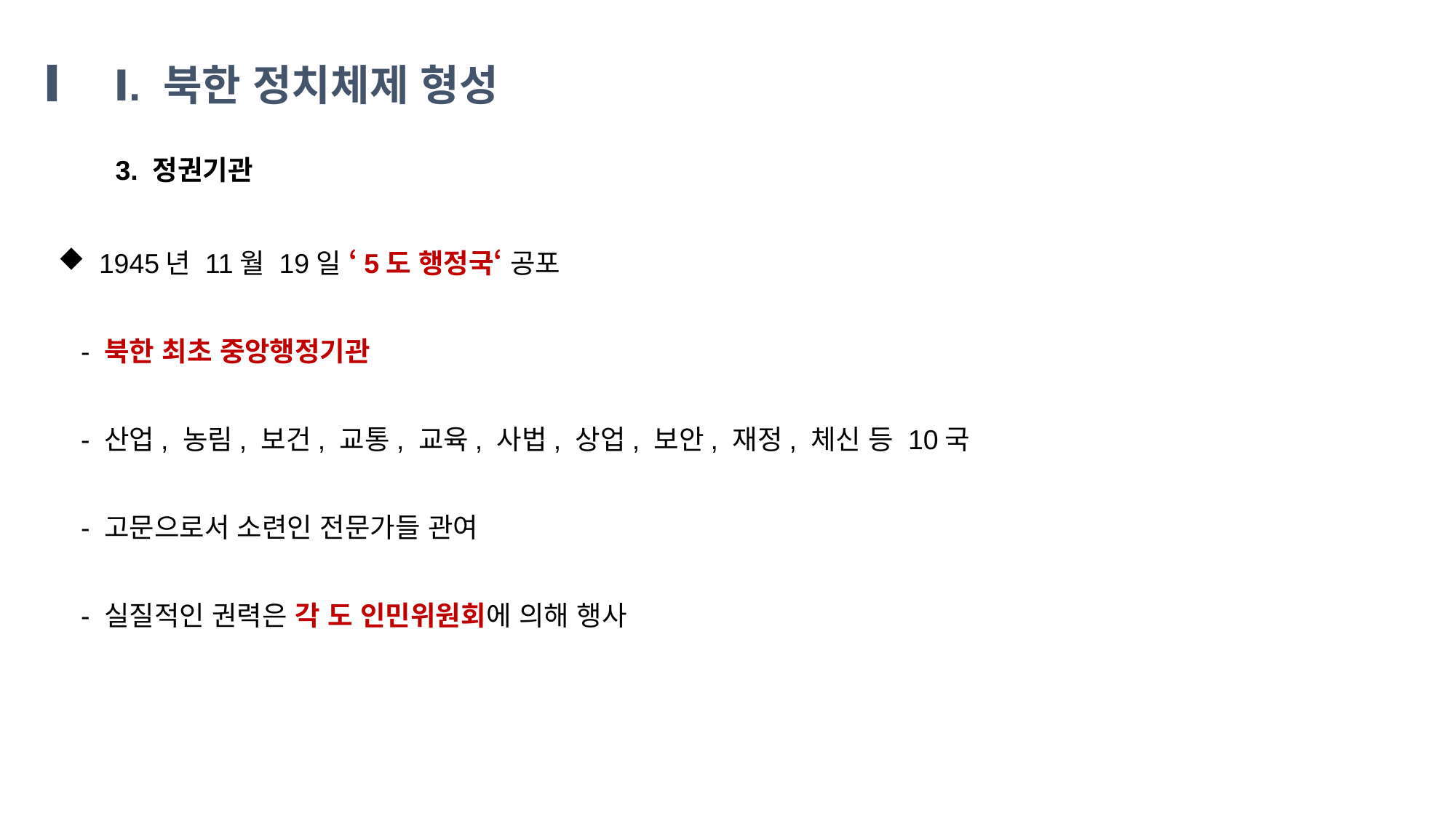

Ⅰ. 북한 정치체제 형성

3. 정권기관
1945년 11월 19일 ‘5도 행정국‘ 공포
   - 북한 최초 중앙행정기관
   - 산업, 농림, 보건, 교통, 교육, 사법, 상업, 보안, 재정, 체신 등 10국
   - 고문으로서 소련인 전문가들 관여
   - 실질적인 권력은 각 도 인민위원회에 의해 행사